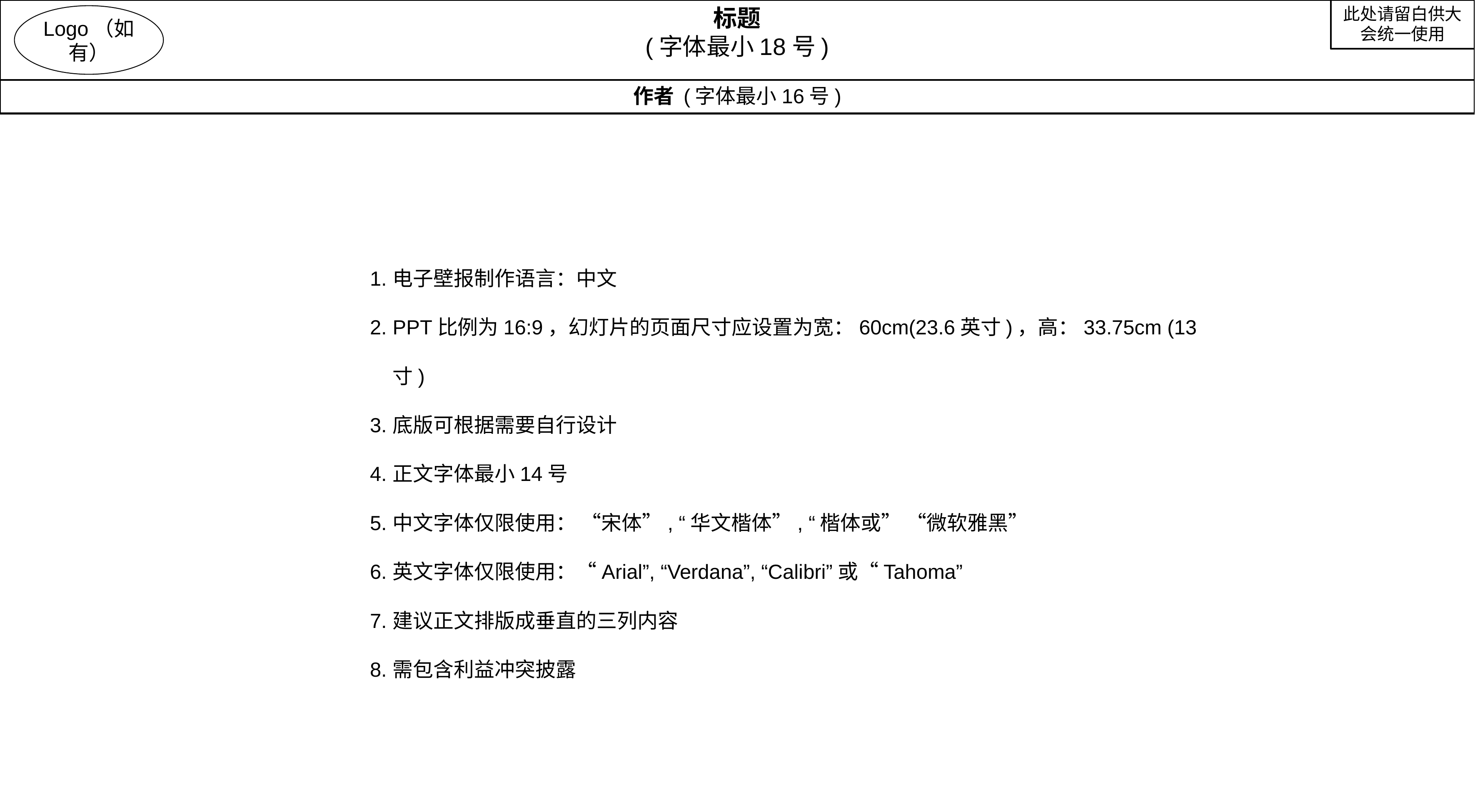

此处请留白供大会统一使用
标题
(字体最小18号)
Logo（如有）
作者 (字体最小16号)
电子壁报制作语言：中文
PPT比例为16:9，幻灯片的页面尺寸应设置为宽：60cm(23.6英寸)，高：33.75cm (13寸)
底版可根据需要自行设计
正文字体最小14号
中文字体仅限使用： “宋体”, “华文楷体”, “楷体或” “微软雅黑”
英文字体仅限使用：“Arial”, “Verdana”, “Calibri”或“Tahoma”
建议正文排版成垂直的三列内容
需包含利益冲突披露